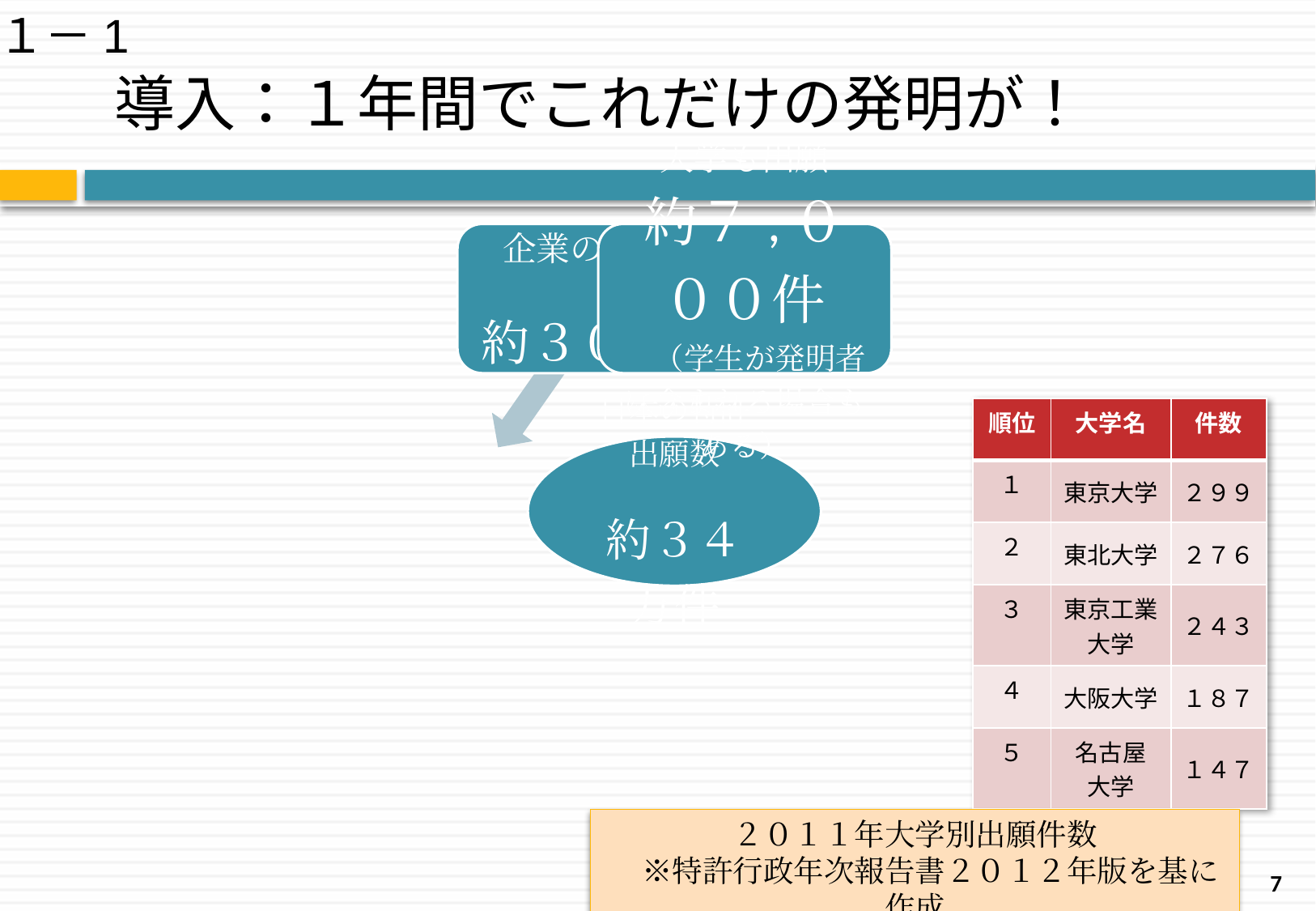

１－1
導入：１年間でこれだけの発明が！
約３４万件
企業の出願数
約３０万件
大学も出願
約７,０００件
| 順位 | 大学名 | 件数 |
| --- | --- | --- |
| １ | 東京大学 | ２９９ |
| ２ | 東北大学 | ２７６ |
| ３ | 東京工業大学 | ２４３ |
| ４ | 大阪大学 | １８７ |
| ５ | 名古屋 大学 | １４７ |
２０１１年大学別出願件数
　※特許行政年次報告書２０１２年版を基に作成
7